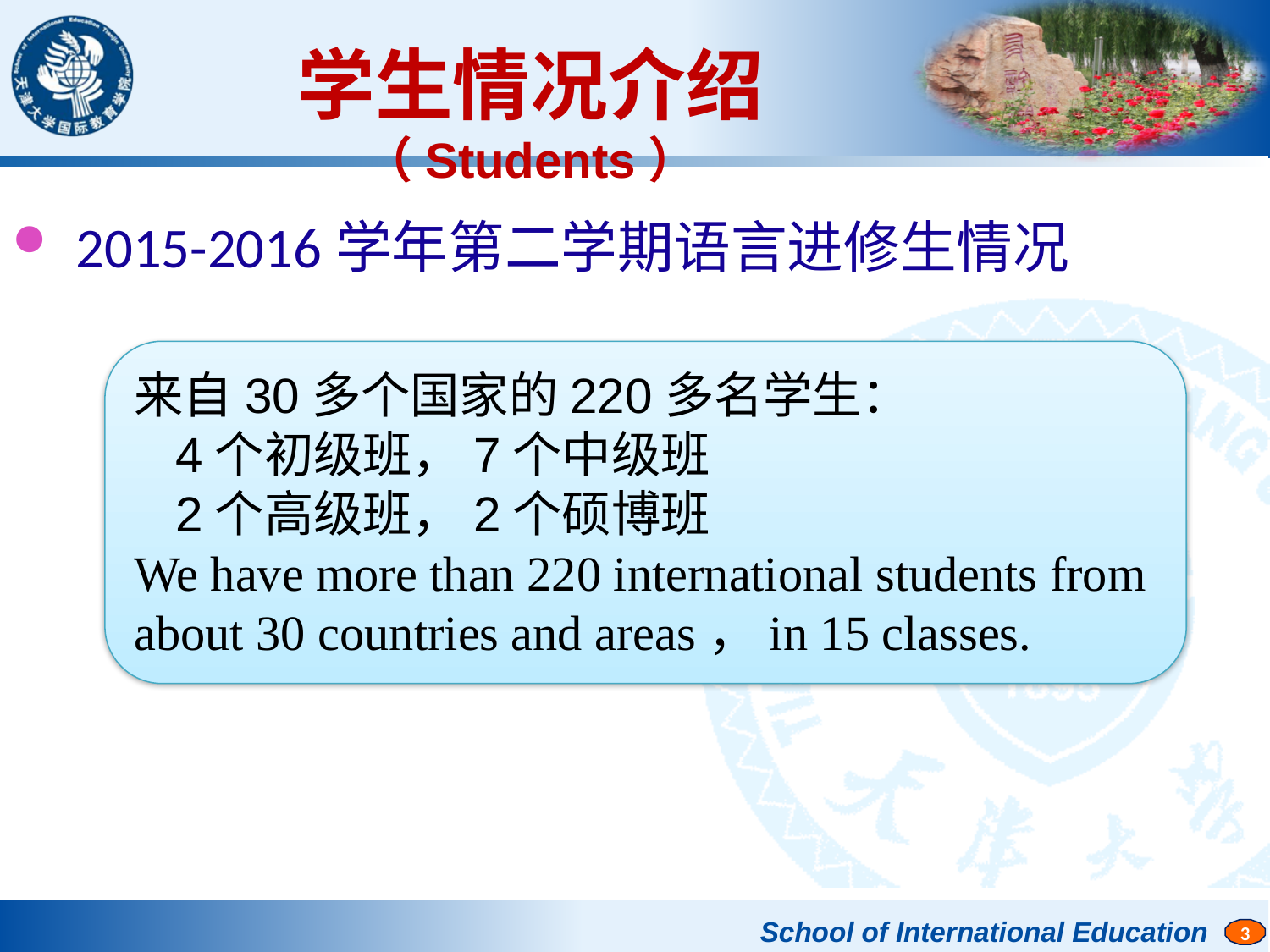

学生情况介绍（Students）
2015-2016学年第二学期语言进修生情况
来自30多个国家的220多名学生：
   4个初级班，7个中级班
   2个高级班，2个硕博班
We have more than 220 international students from about 30 countries and areas，in 15 classes.